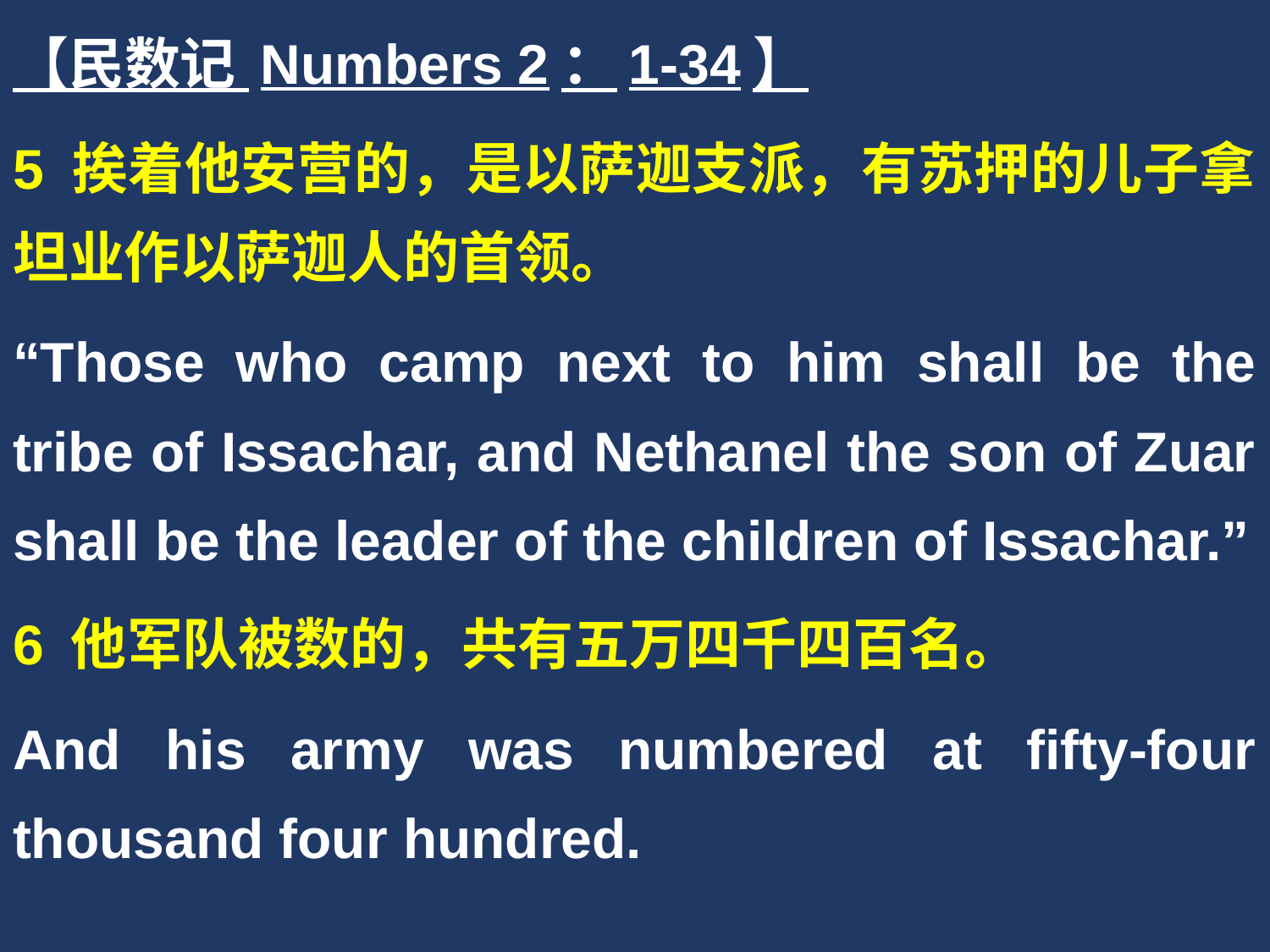

【民数记 Numbers 2：1-34】
5 挨着他安营的，是以萨迦支派，有苏押的儿子拿坦业作以萨迦人的首领。
“Those who camp next to him shall be the tribe of Issachar, and Nethanel the son of Zuar shall be the leader of the children of Issachar.”
6 他军队被数的，共有五万四千四百名。
And his army was numbered at fifty-four thousand four hundred.